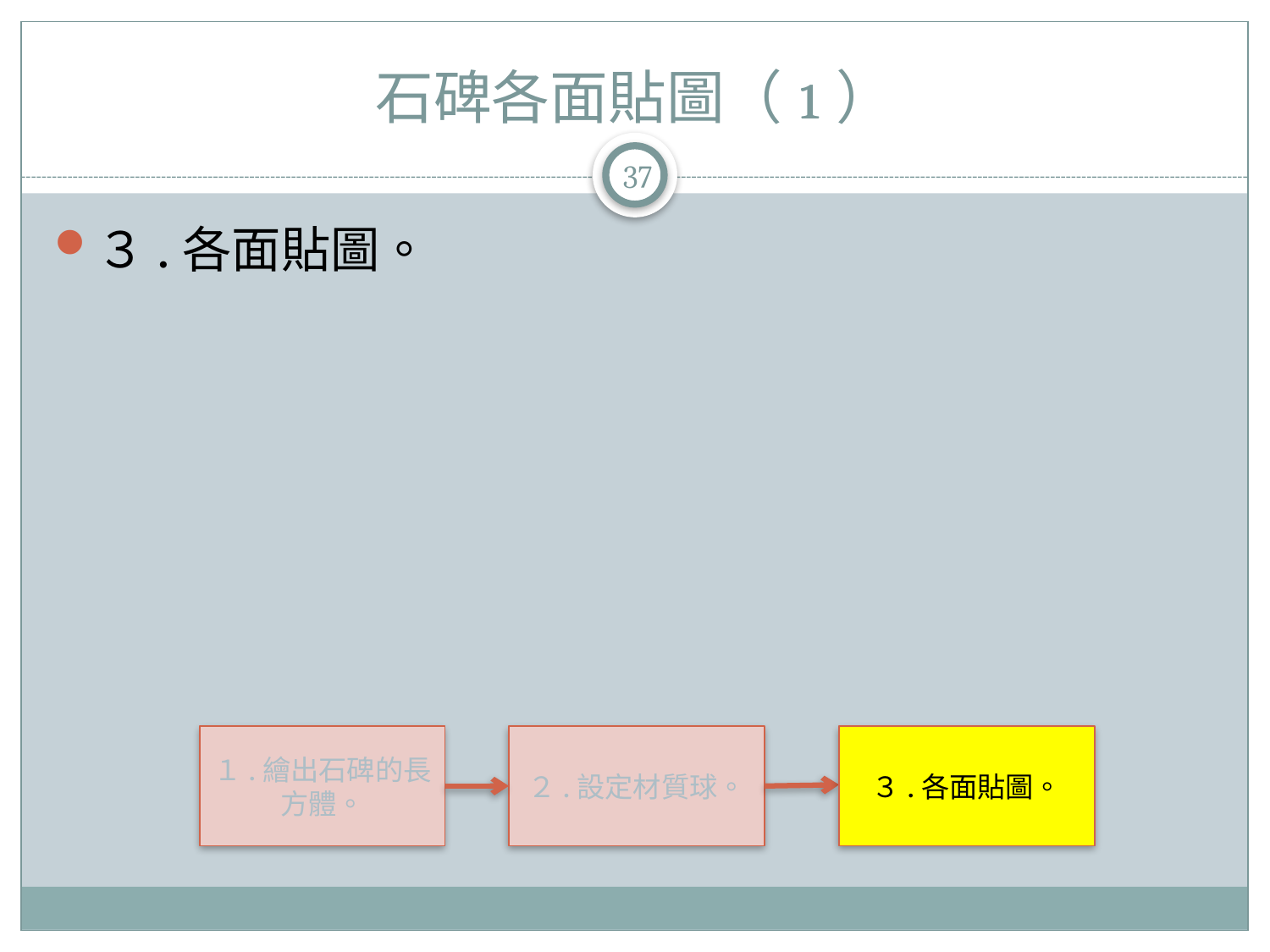

# 石碑各面貼圖（1）
37
３.各面貼圖。

１.繪出石碑的長方體。
２.設定材質球。
３.各面貼圖。